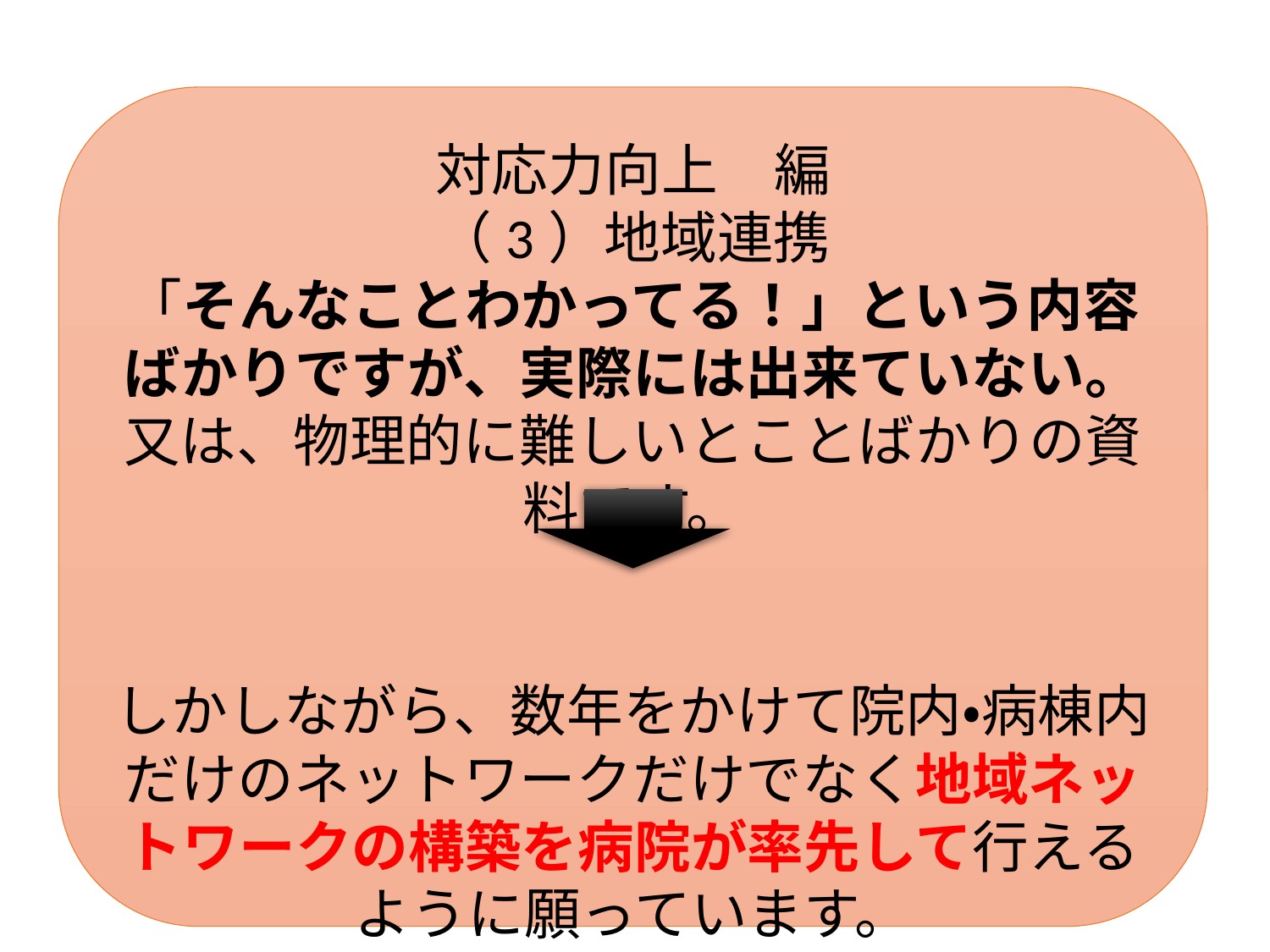

対応力向上　編
（3）地域連携
「そんなことわかってる！」という内容ばかりですが、実際には出来ていない。又は、物理的に難しいとことばかりの資料です。

しかしながら、数年をかけて院内・病棟内だけのネットワークだけでなく地域ネットワークの構築を病院が率先して行えるように願っています。